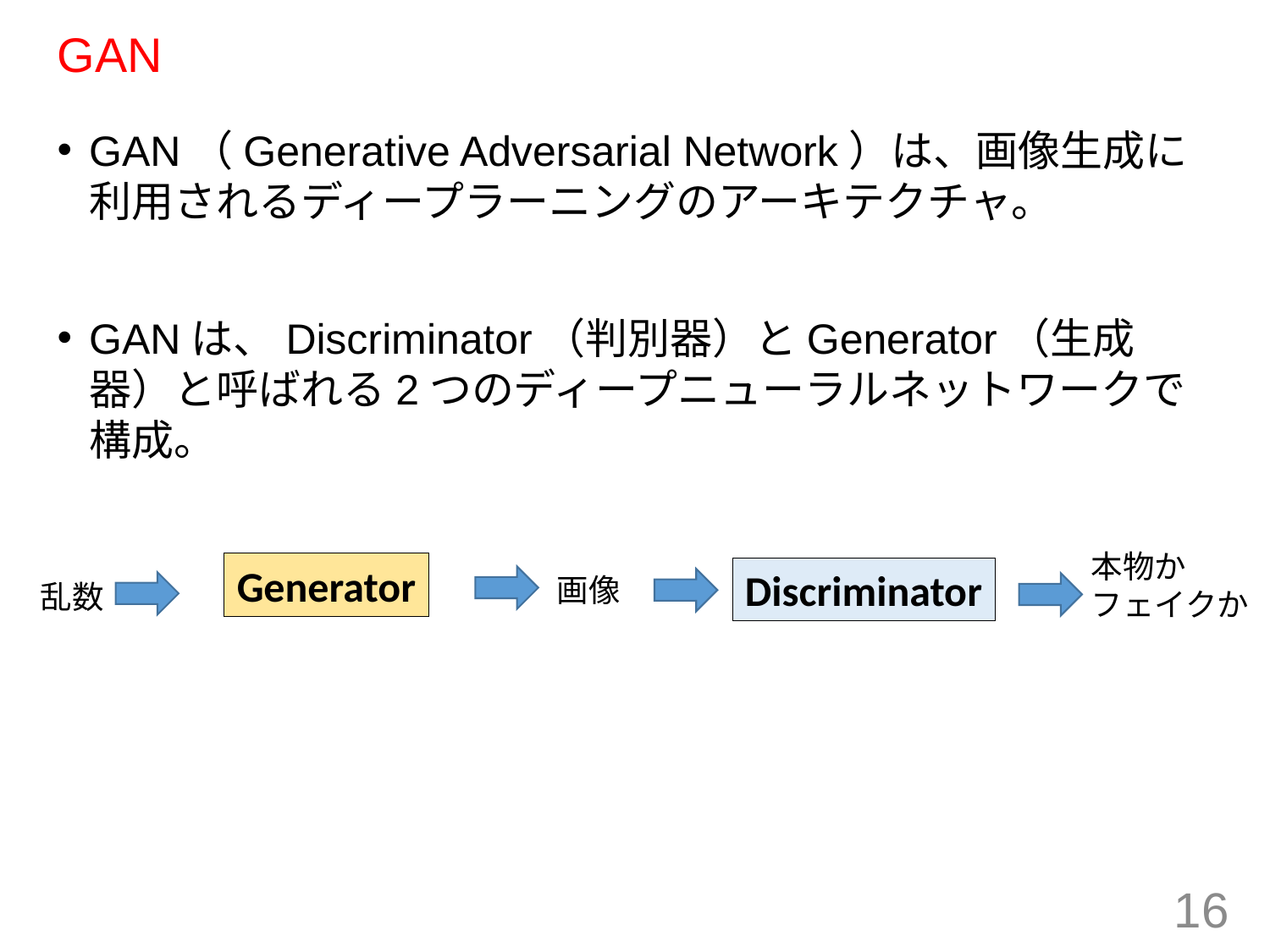

# GAN
GAN（Generative Adversarial Network）は、画像生成に利用されるディープラーニングのアーキテクチャ。

GANは、Discriminator（判別器）とGenerator（生成器）と呼ばれる2つのディープニューラルネットワークで構成。
本物か
フェイクか
Generator
Discriminator
画像

乱数

16